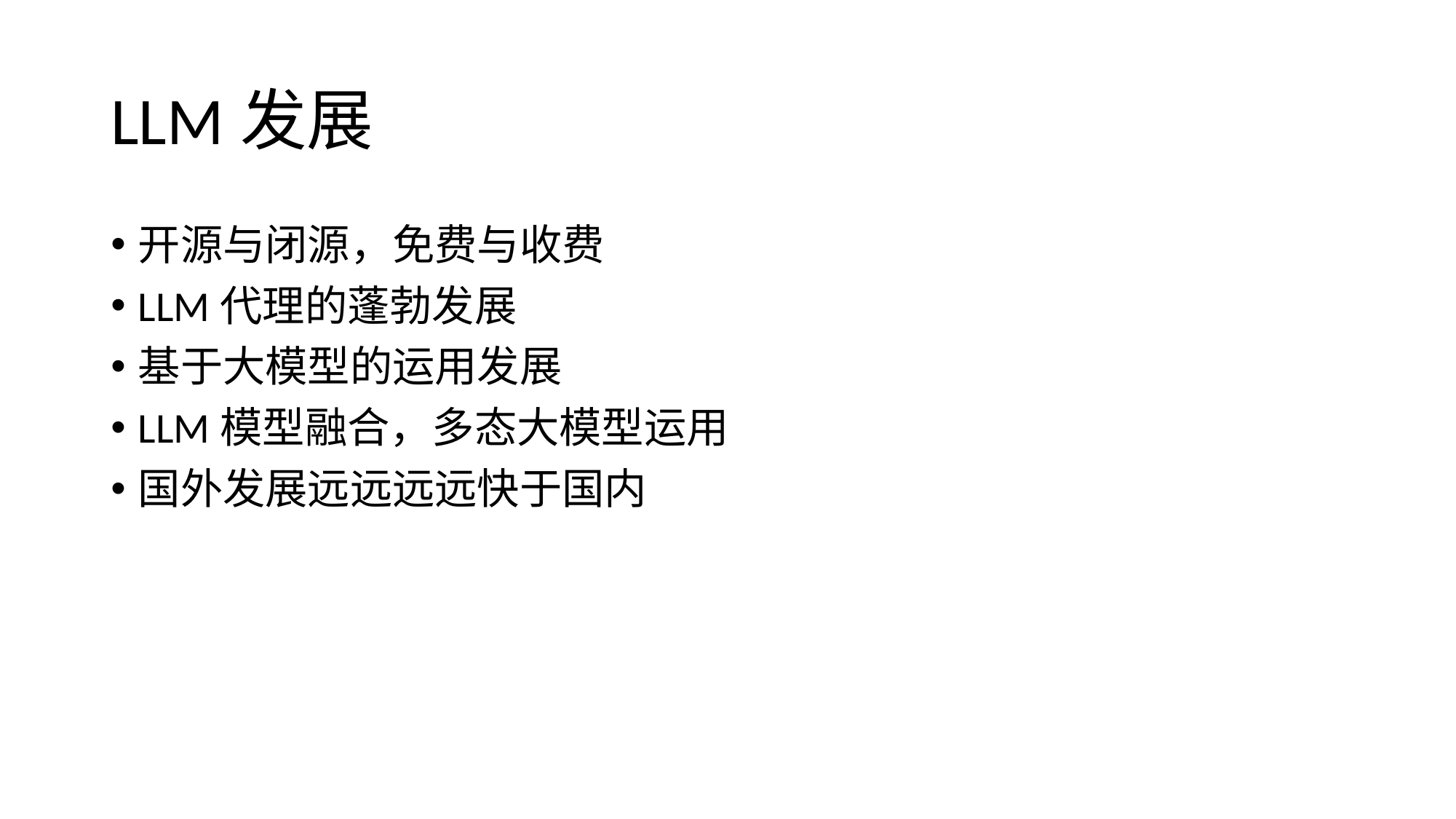

# LLM发展
开源与闭源，免费与收费
LLM代理的蓬勃发展
基于大模型的运用发展
LLM模型融合，多态大模型运用
国外发展远远远远快于国内